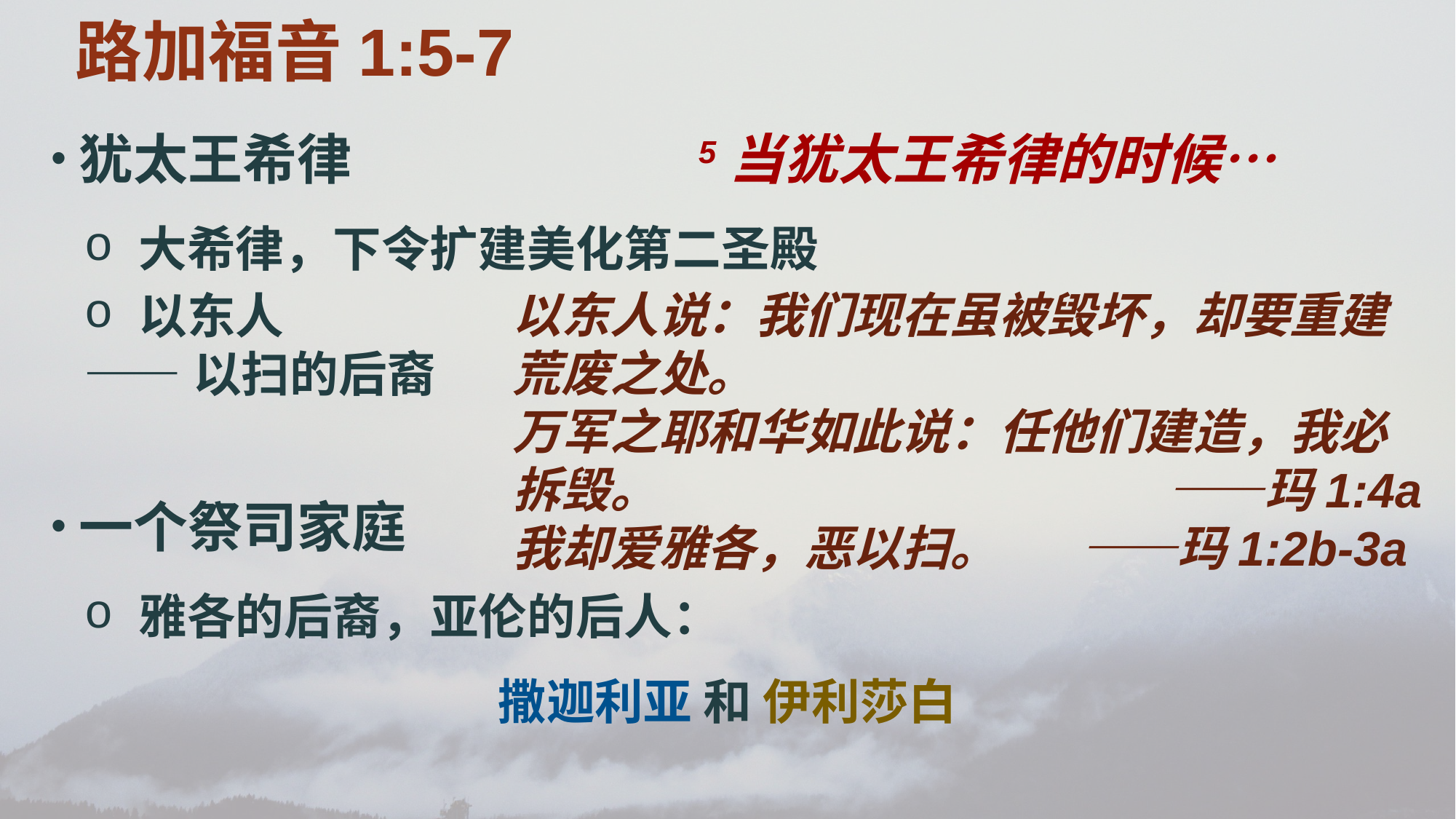

路加福音1:5-7
犹太王希律                           5当犹太王希律的时候…
大希律，下令扩建美化第二圣殿
以东人
——以扫的后裔
一个祭司家庭
雅各的后裔，亚伦的后人：
撒迦利亚 和 伊利莎白
以东人说：我们现在虽被毁坏，却要重建荒废之处。
万军之耶和华如此说：任他们建造，我必拆毁。					——玛1:4a
我却爱雅各，恶以扫。	  ——玛1:2b-3a